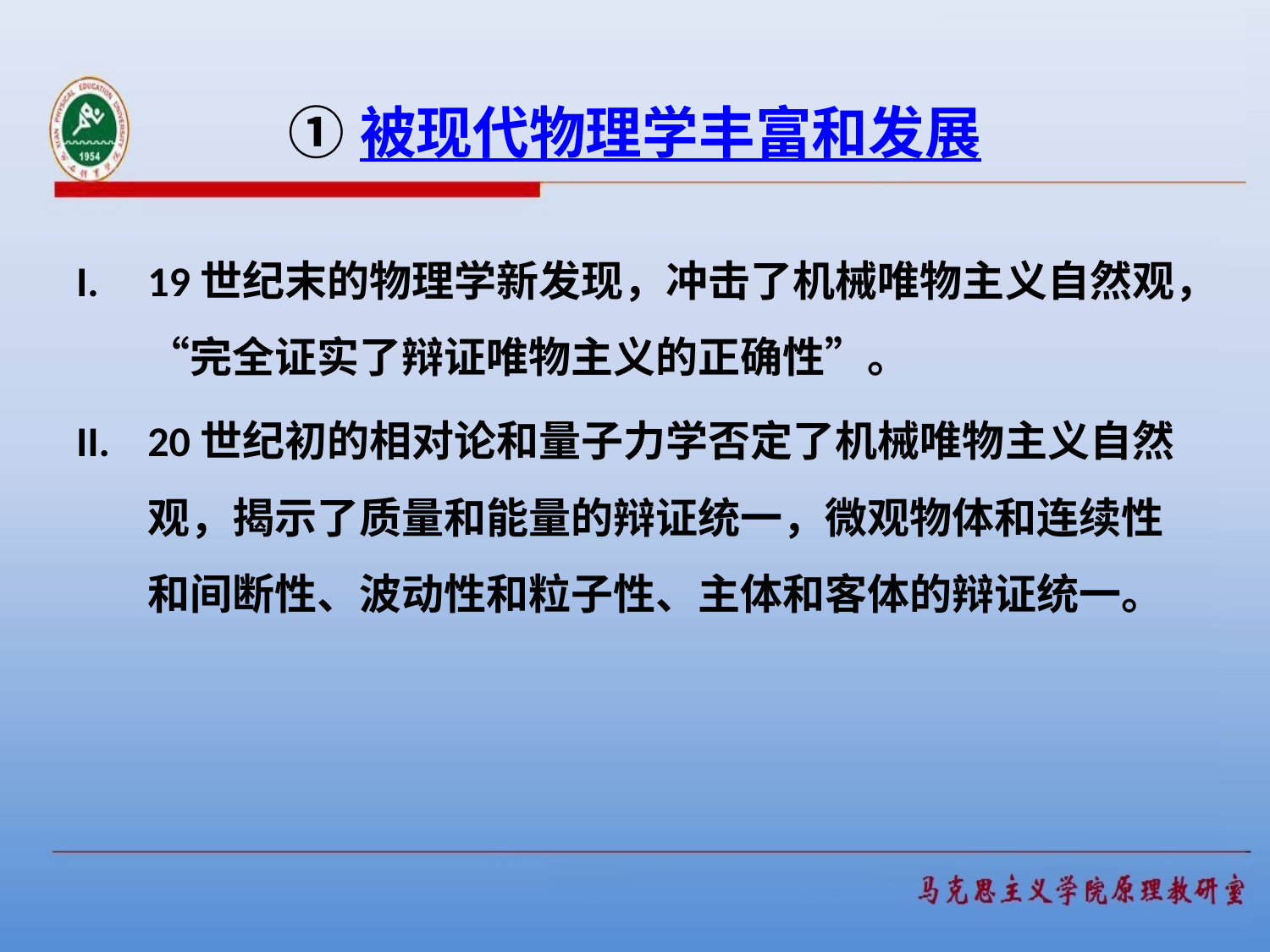

# 被现代物理学丰富和发展
19世纪末的物理学新发现，冲击了机械唯物主义自然观，“完全证实了辩证唯物主义的正确性”。
20世纪初的相对论和量子力学否定了机械唯物主义自然观，揭示了质量和能量的辩证统一，微观物体和连续性和间断性、波动性和粒子性、主体和客体的辩证统一。